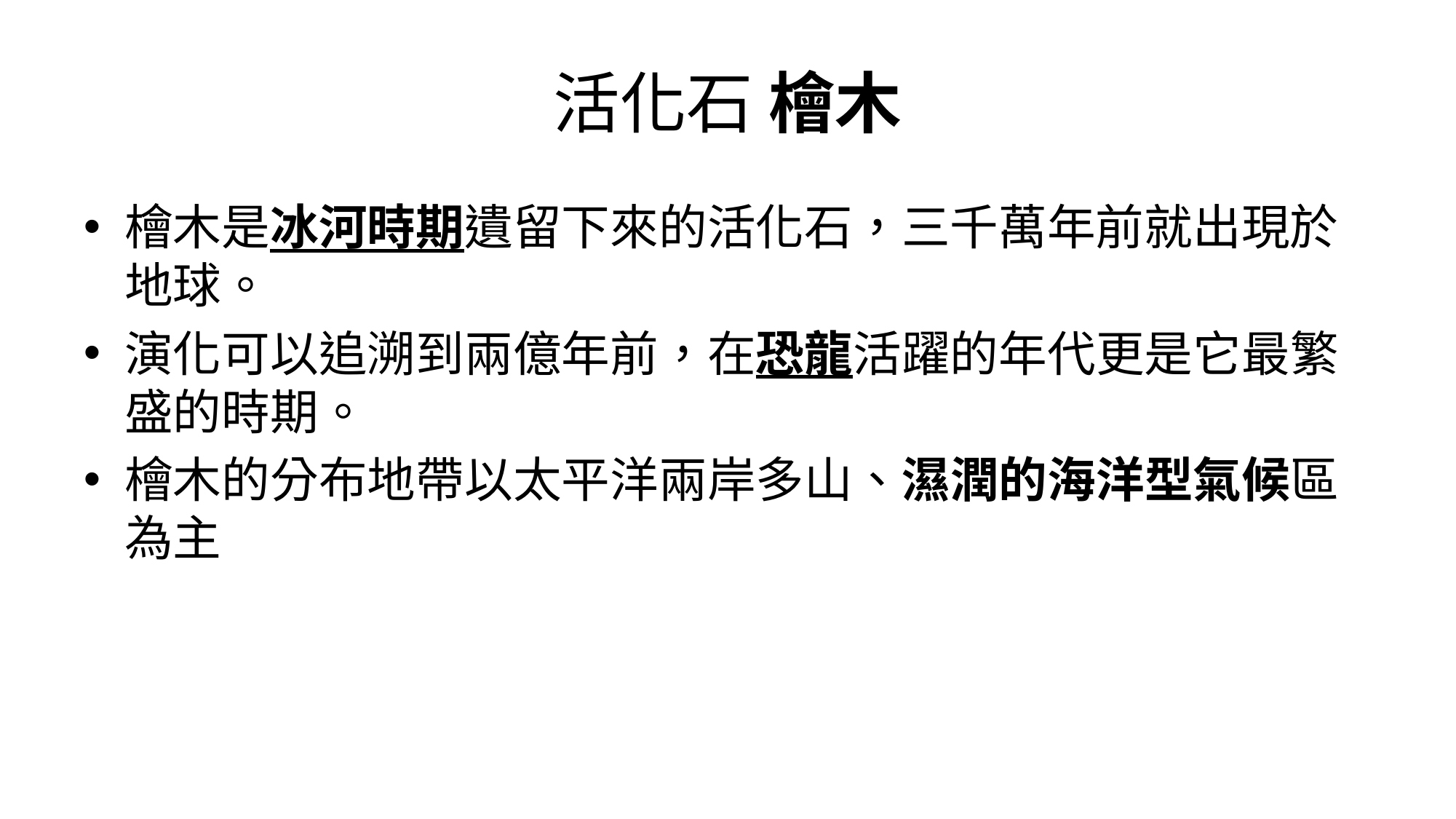

# 活化石 檜木
檜木是冰河時期遺留下來的活化石，三千萬年前就出現於地球。
演化可以追溯到兩億年前，在恐龍活躍的年代更是它最繁盛的時期。
檜木的分布地帶以太平洋兩岸多山、濕潤的海洋型氣候區為主